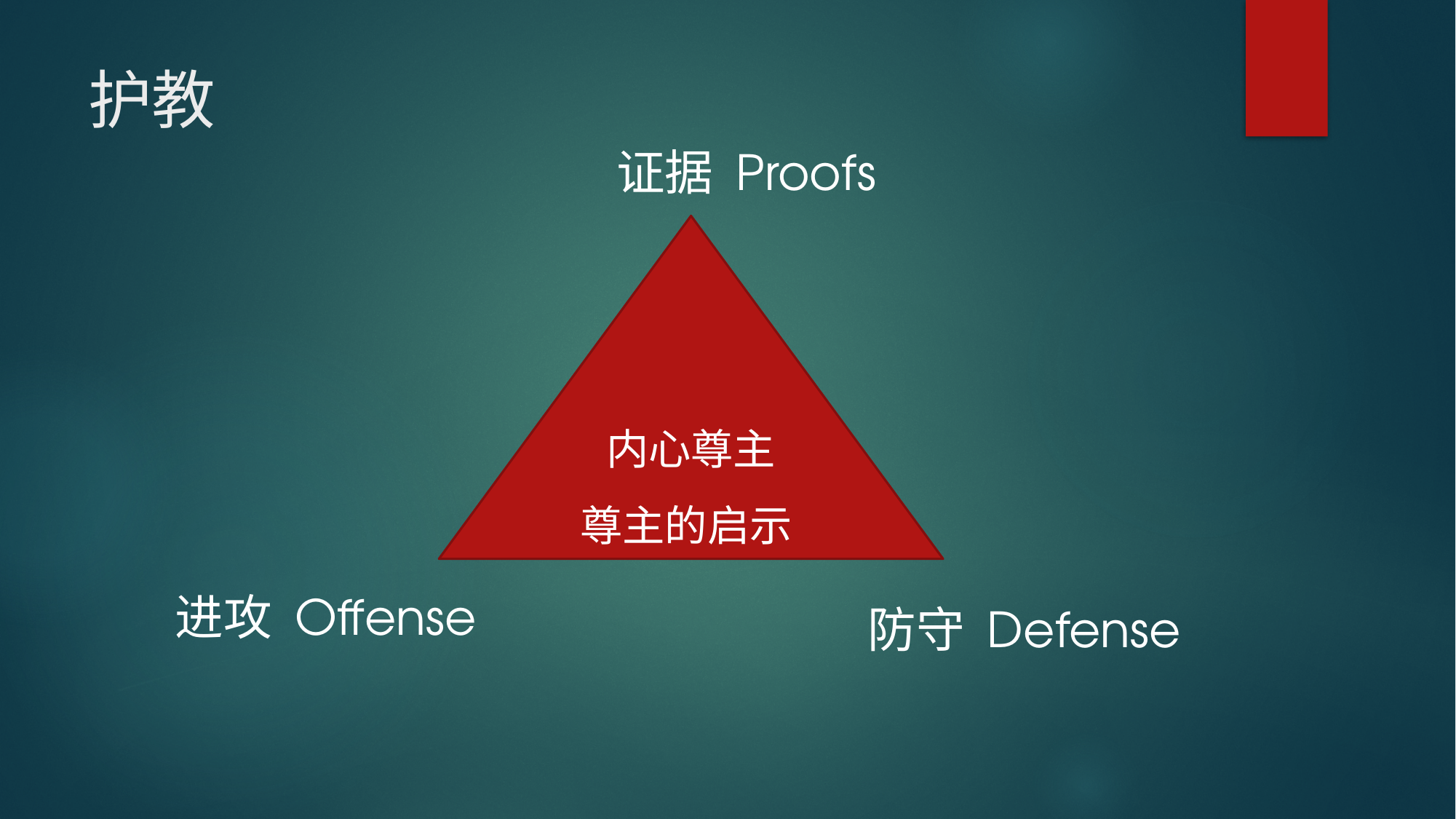

# 护教
证据 Proofs
内心尊主
尊主的启示
进攻 Offense
防守 Defense